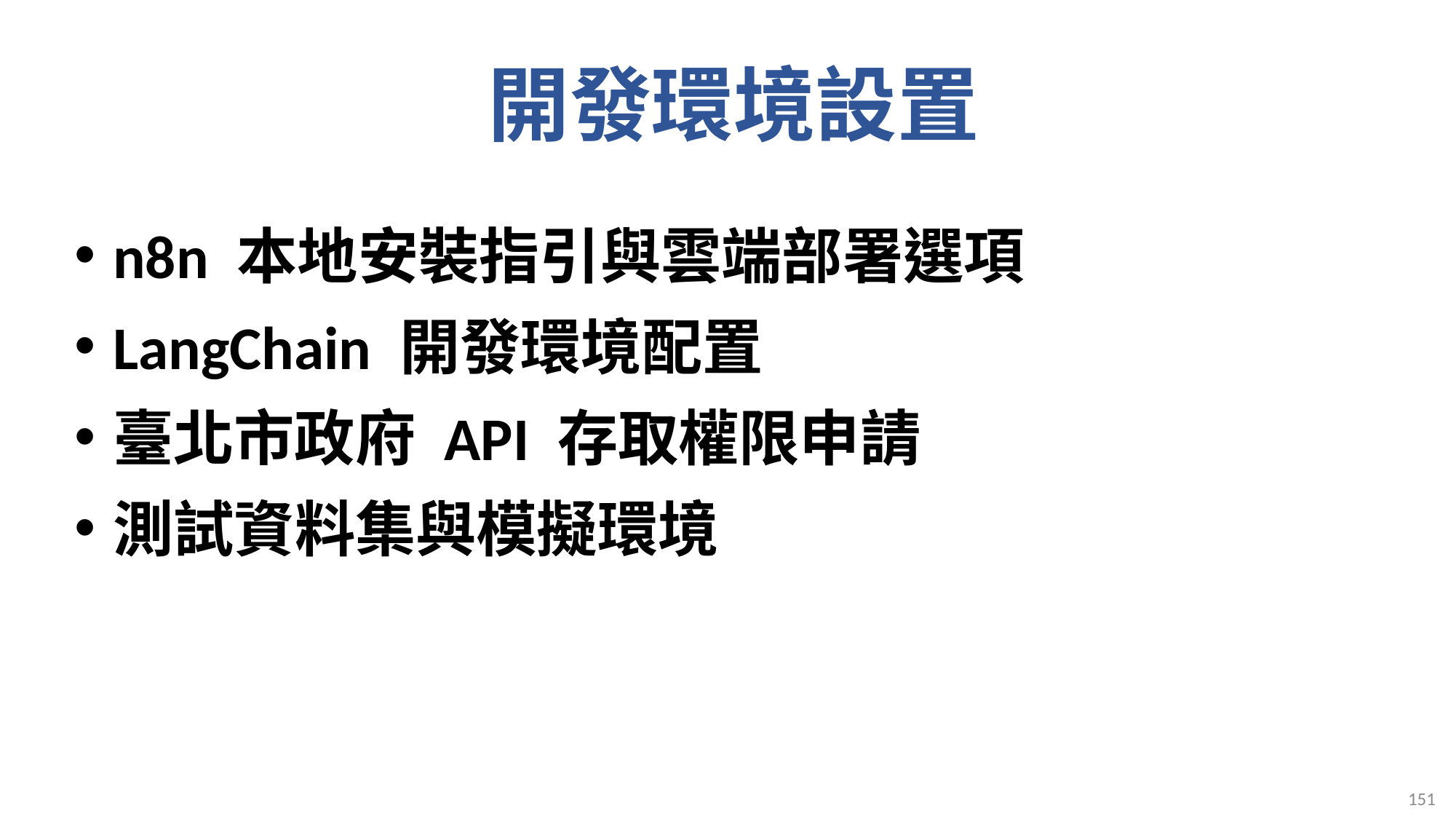

# 開發環境設置
n8n 本地安裝指引與雲端部署選項
LangChain 開發環境配置
臺北市政府 API 存取權限申請
測試資料集與模擬環境
151